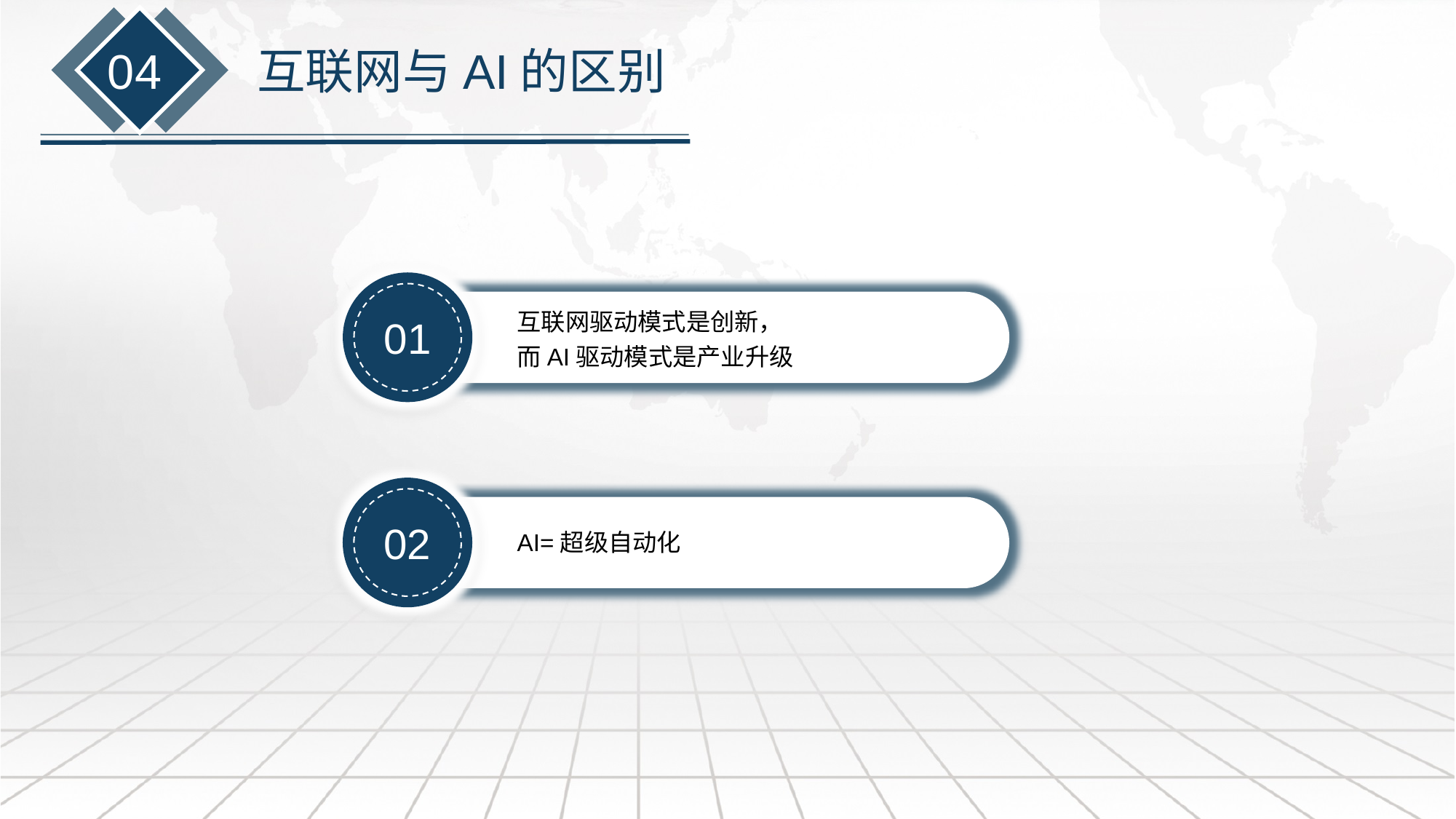

04
互联网与AI的区别

01

互联网驱动模式是创新，
而AI驱动模式是产业升级

02

AI=超级自动化